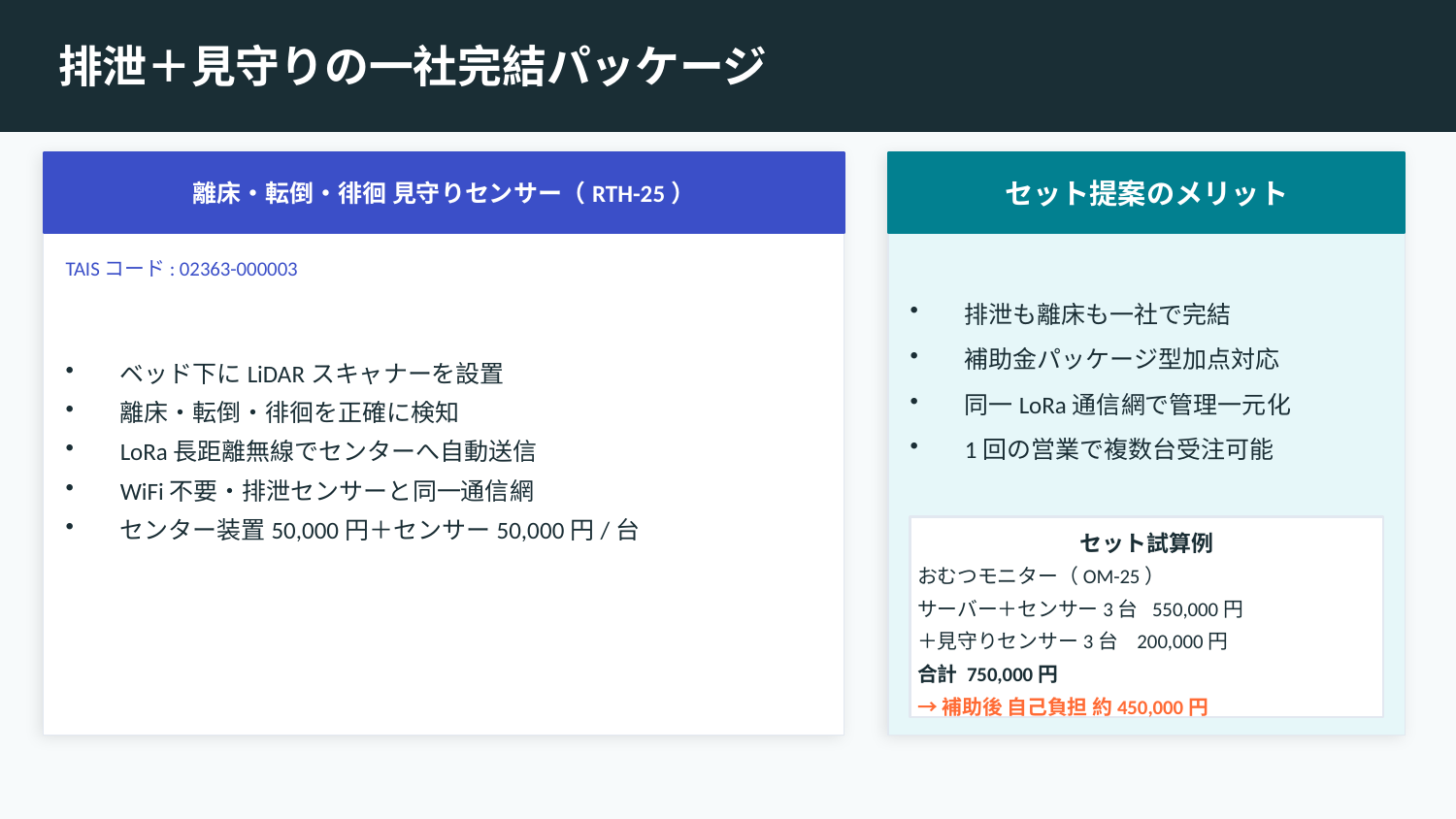

排泄＋見守りの一社完結パッケージ

離床・転倒・徘徊 見守りセンサー（RTH-25）

セット提案のメリット
TAISコード: 02363-000003
排泄も離床も一社で完結
補助金パッケージ型加点対応
同一LoRa通信網で管理一元化
1回の営業で複数台受注可能
ベッド下にLiDARスキャナーを設置
離床・転倒・徘徊を正確に検知
LoRa長距離無線でセンターへ自動送信
WiFi不要・排泄センサーと同一通信網
センター装置50,000円＋センサー50,000円/台

セット試算例
おむつモニター（OM-25）
サーバー＋センサー3台  550,000円
＋見守りセンサー3台   200,000円
合計 750,000円
→補助後 自己負担 約450,000円